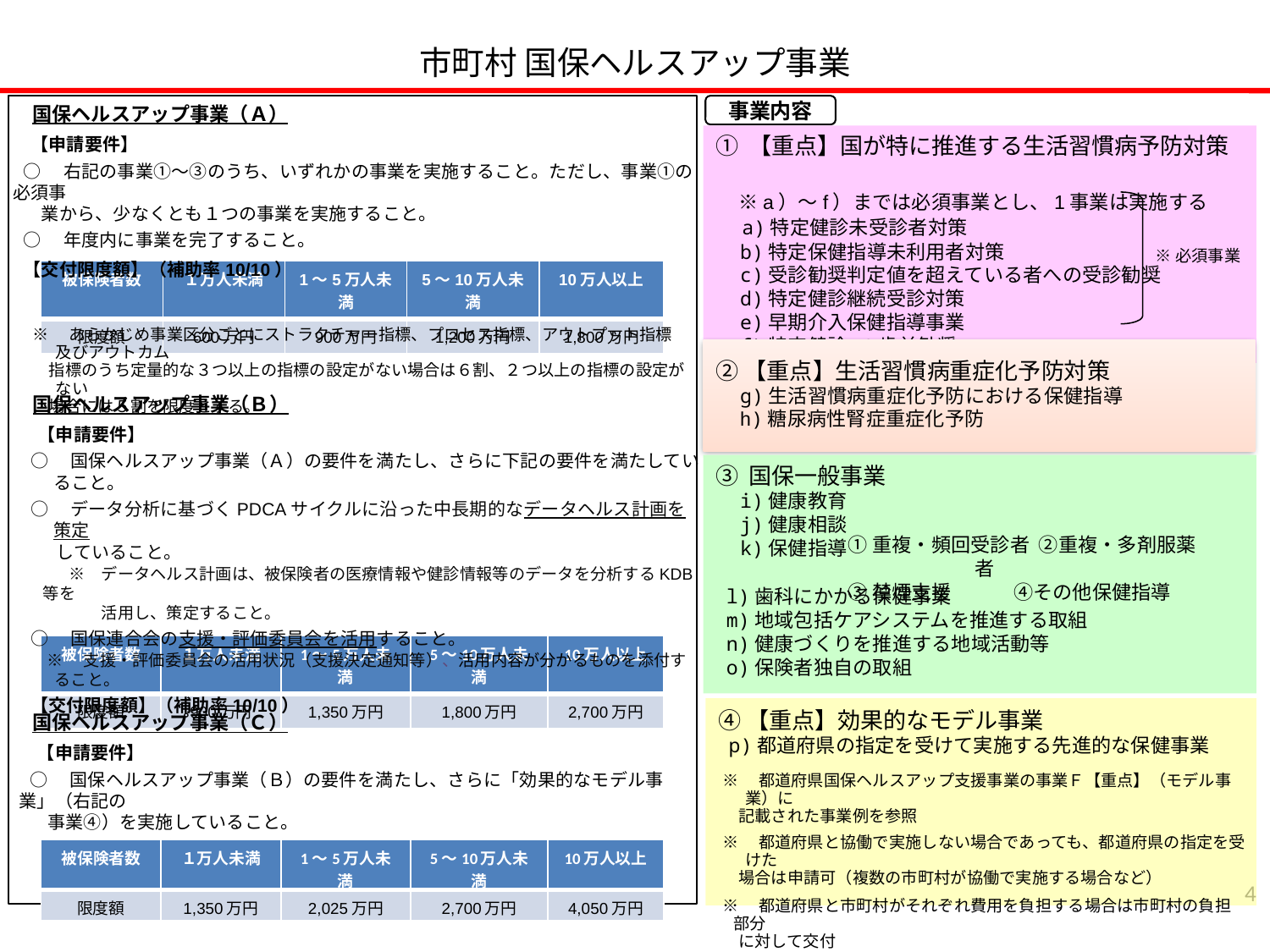

市町村 国保ヘルスアップ事業

　国保ヘルスアップ事業（Ａ）

　【申請要件】

○　右記の事業①～③のうち、いずれかの事業を実施すること。ただし、事業①の必須事
　業から、少なくとも１つの事業を実施すること。

○　年度内に事業を完了すること。

【交付限度額】（補助率10/10）
事業内容
① 【重点】国が特に推進する生活習慣病予防対策
　※a）～f）までは必須事業とし、1事業は実施する
　a)特定健診未受診者対策
　b)特定保健指導未利用者対策
　c)受診勧奨判定値を超えている者への受診勧奨
　d)特定健診継続受診対策
　e)早期介入保健指導事業
　f)特定健診40歳前勧奨

※必須事業
| 被保険者数 | １万人未満 | 1～5万人未満 | 5～10万人未満 | 10万人以上 |
| --- | --- | --- | --- | --- |
| 限度額 | 600万円 | 900万円 | 1,200万円 | 1,800万円 |
※　あらかじめ事業区分ごとにストラクチャー指標、プロセス指標、アウトプット指標及びアウトカム
　指標のうち定量的な３つ以上の指標の設定がない場合は６割、２つ以上の指標の設定がない
　場合には５割を限度とする。
②【重点】生活習慣病重症化予防対策
　g)生活習慣病重症化予防における保健指導
　h)糖尿病性腎症重症化予防
　国保ヘルスアップ事業（Ｂ）

　【申請要件】

○　国保ヘルスアップ事業（Ａ）の要件を満たし、さらに下記の要件を満たしていること。

○　データ分析に基づくPDCAサイクルに沿った中長期的なデータヘルス計画を策定
　  していること。

　　　※　データヘルス計画は、被保険者の医療情報や健診情報等のデータを分析するKDB等を
　　　　　活用し、策定すること。

○　国保連合会の支援・評価委員会を活用すること。

 ※　支援・評価委員会の活用状況（支援決定通知等）、活用内容が分かるものを添付すること。

【交付限度額】（補助率10/10）
③ 国保一般事業
　i)健康教育
　j)健康相談
　k)保健指導

l)歯科にかかる保健事業
m)地域包括ケアシステムを推進する取組
n)健康づくりを推進する地域活動等
o)保険者独自の取組
①重複・頻回受診者  ②重複・多剤服薬者
③禁煙支援              ④その他保健指導
| 被保険者数 | １万人未満 | 1～5万人未満 | 5～10万人未満 | 10万人以上 |
| --- | --- | --- | --- | --- |
| 限度額 | 900万円 | 1,350万円 | 1,800万円 | 2,700万円 |
④【重点】効果的なモデル事業
p)都道府県の指定を受けて実施する先進的な保健事業

※　都道府県国保ヘルスアップ支援事業の事業Ｆ【重点】（モデル事業）に
　記載された事業例を参照

※　都道府県と協働で実施しない場合であっても、都道府県の指定を受けた
　場合は申請可（複数の市町村が協働で実施する場合など）

※　都道府県と市町村がそれぞれ費用を負担する場合は市町村の負担部分
　に対して交付
　国保ヘルスアップ事業（Ｃ）

　【申請要件】

○　国保ヘルスアップ事業（Ｂ）の要件を満たし、さらに「効果的なモデル事業」（右記の
　事業④）を実施していること。

【交付限度額】（補助率10/10）

| 被保険者数 | １万人未満 | 1～5万人未満 | 5～10万人未満 | 10万人以上 |
| --- | --- | --- | --- | --- |
| 限度額 | 1,350万円 | 2,025万円 | 2,700万円 | 4,050万円 |
4